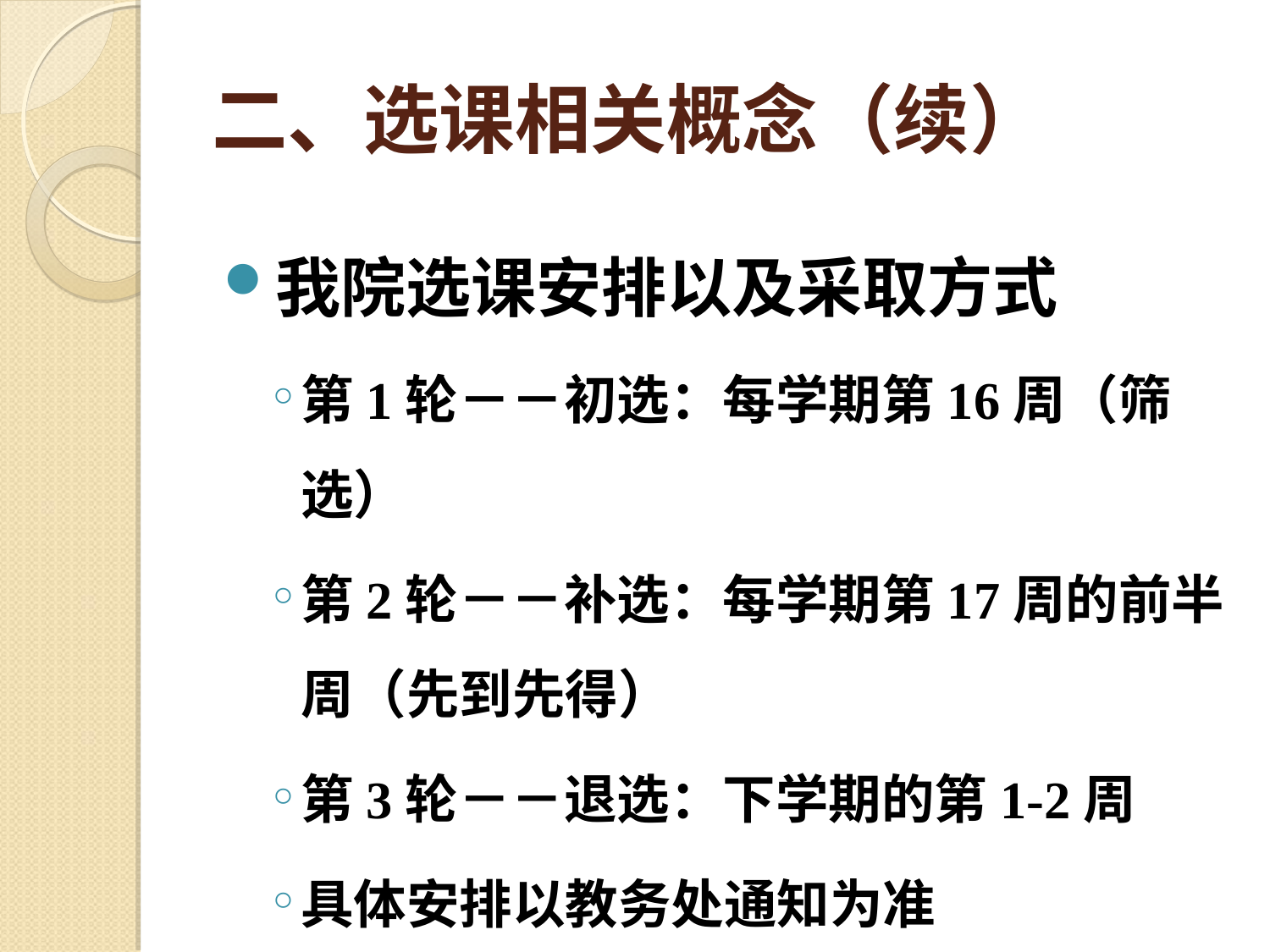

二、选课相关概念（续）
我院选课安排以及采取方式
第1轮－－初选：每学期第16周（筛选）
第2轮－－补选：每学期第17周的前半周（先到先得）
第3轮－－退选：下学期的第1-2周
具体安排以教务处通知为准